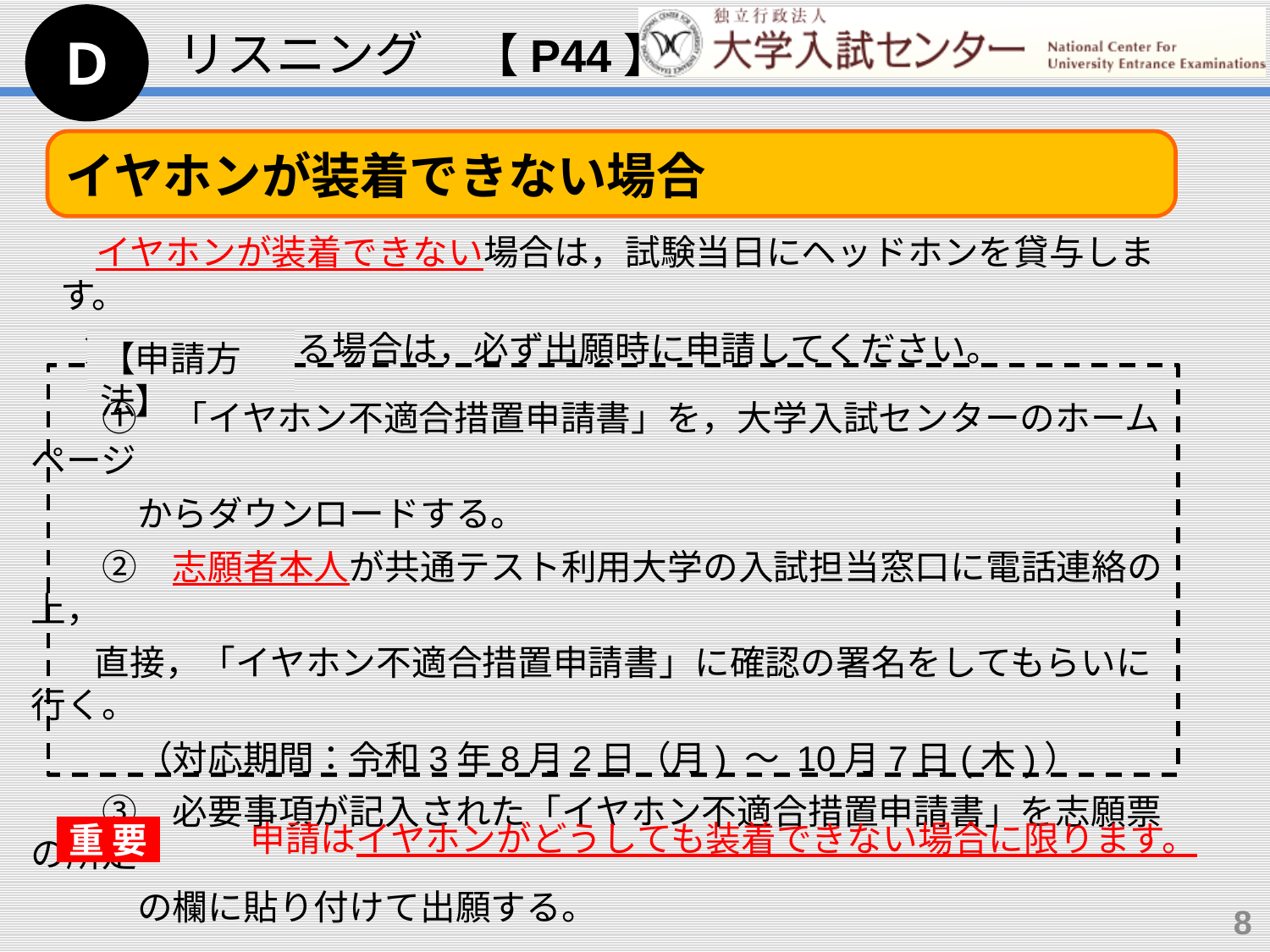

Ｄ

リスニング　【P44】
イヤホンが装着できない場合
　イヤホンが装着できない場合は，試験当日にヘッドホンを貸与します。
  貸与を希望する場合は，必ず出願時に申請してください。
【申請方法】

　　①　「イヤホン不適合措置申請書」を，大学入試センターのホームページ
　　　からダウンロードする。
　　②　志願者本人が共通テスト利用大学の入試担当窓口に電話連絡の上，
       直接，「イヤホン不適合措置申請書」に確認の署名をしてもらいに行く。
　　　（対応期間：令和3年8月2日（月) ～ 10月7日(木)）
　　③　必要事項が記入された「イヤホン不適合措置申請書」を志願票の所定
　　　の欄に貼り付けて出願する。

　　　　　申請はイヤホンがどうしても装着できない場合に限ります。
重 要
8